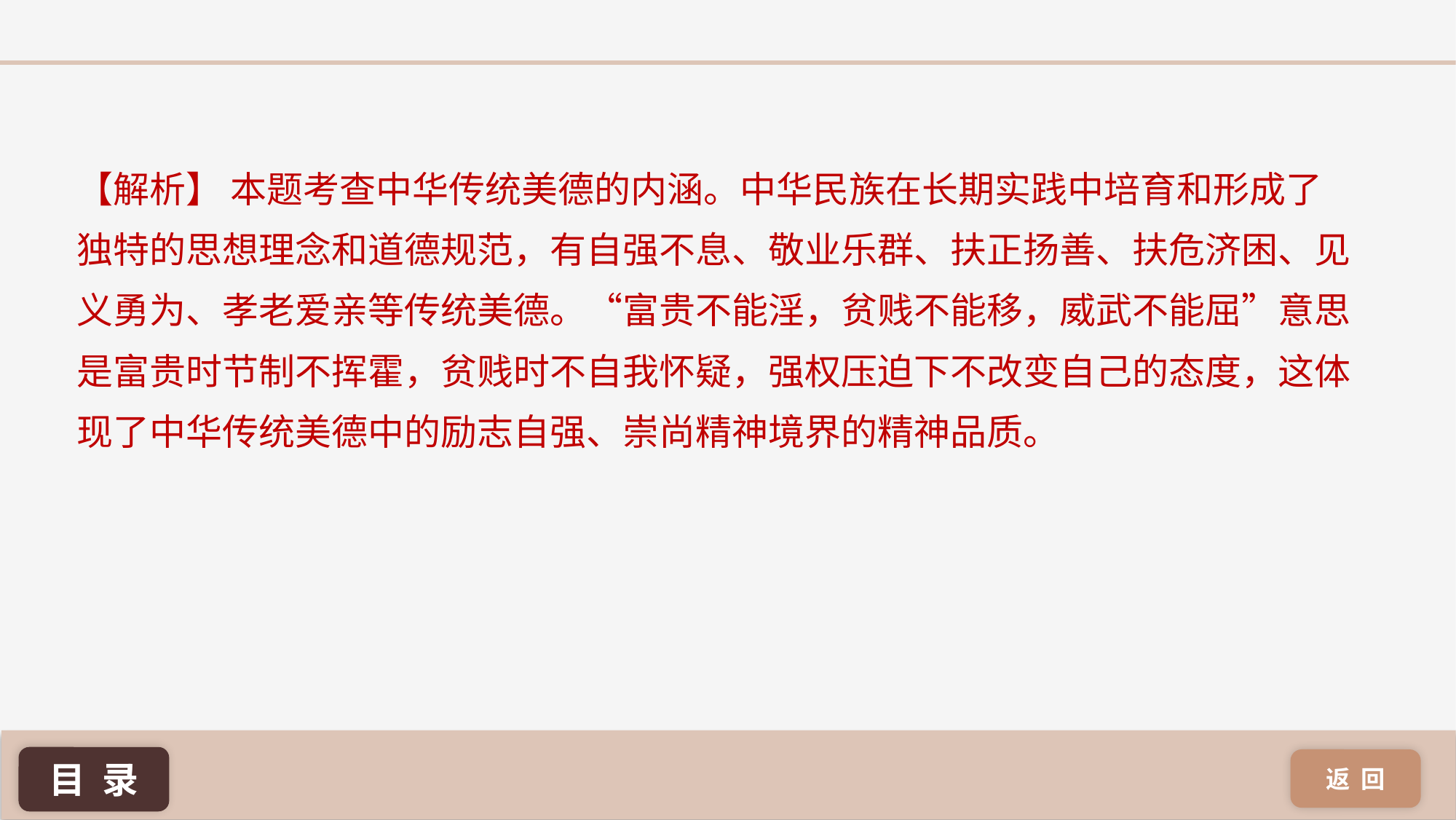

【解析】 本题考查中华传统美德的内涵。中华民族在长期实践中培育和形成了独特的思想理念和道德规范，有自强不息、敬业乐群、扶正扬善、扶危济困、见义勇为、孝老爱亲等传统美德。“富贵不能淫，贫贱不能移，威武不能屈”意思是富贵时节制不挥霍，贫贱时不自我怀疑，强权压迫下不改变自己的态度，这体现了中华传统美德中的励志自强、崇尚精神境界的精神品质。
返  回